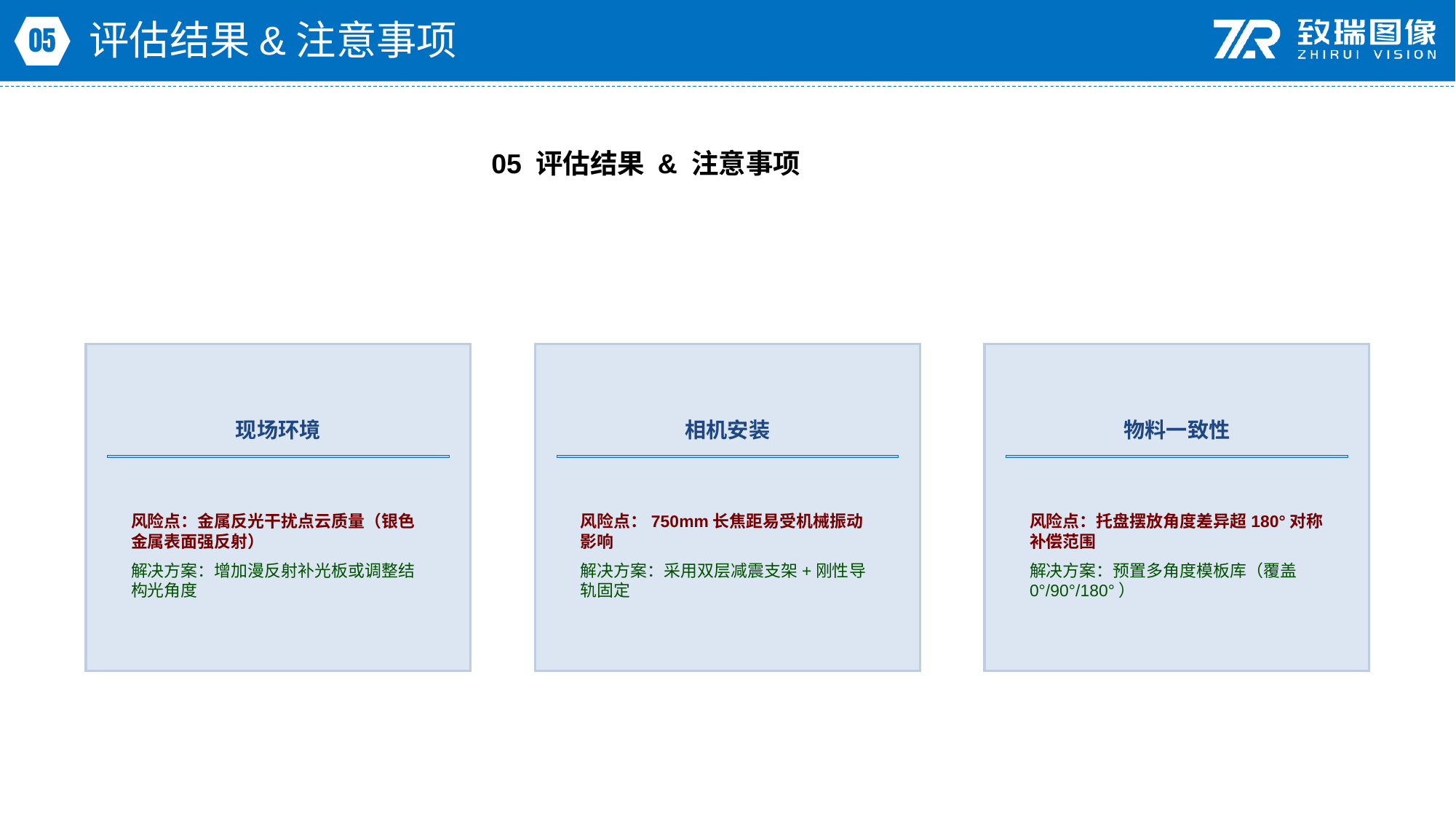

评估结果&注意事项
05

05 评估结果 & 注意事项

现场环境

相机安装

物料一致性

风险点：金属反光干扰点云质量（银色金属表面强反射）
解决方案：增加漫反射补光板或调整结构光角度

风险点：750mm长焦距易受机械振动影响
解决方案：采用双层减震支架+刚性导轨固定

风险点：托盘摆放角度差异超180°对称补偿范围
解决方案：预置多角度模板库（覆盖0°/90°/180°）